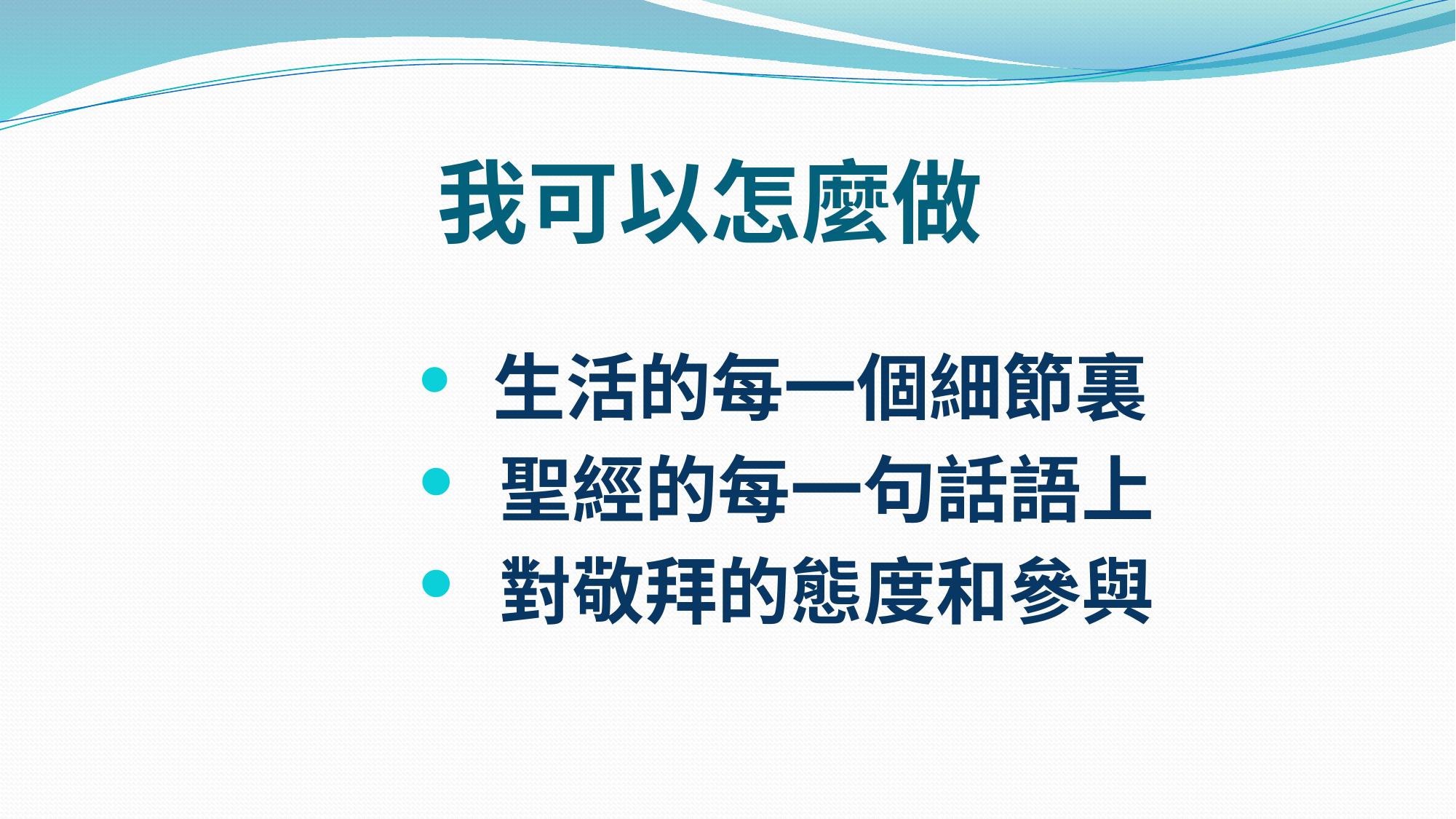

# 我可以怎麼做
 生活的每一個細節裏
 聖經的每一句話語上
 對敬拜的態度和參與